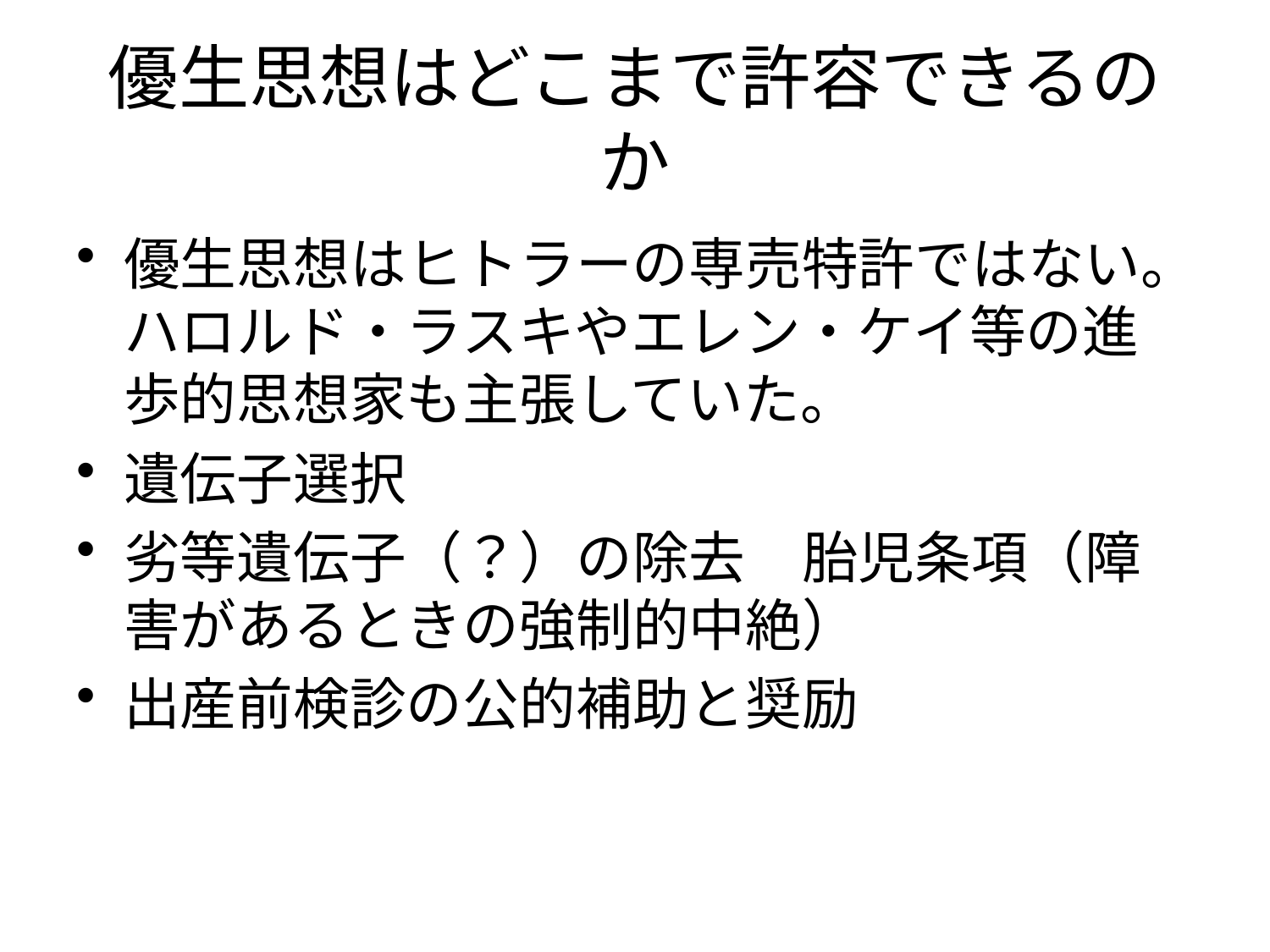

# 優生思想はどこまで許容できるのか
優生思想はヒトラーの専売特許ではない。ハロルド・ラスキやエレン・ケイ等の進歩的思想家も主張していた。
遺伝子選択
劣等遺伝子（？）の除去　胎児条項（障害があるときの強制的中絶）
出産前検診の公的補助と奨励